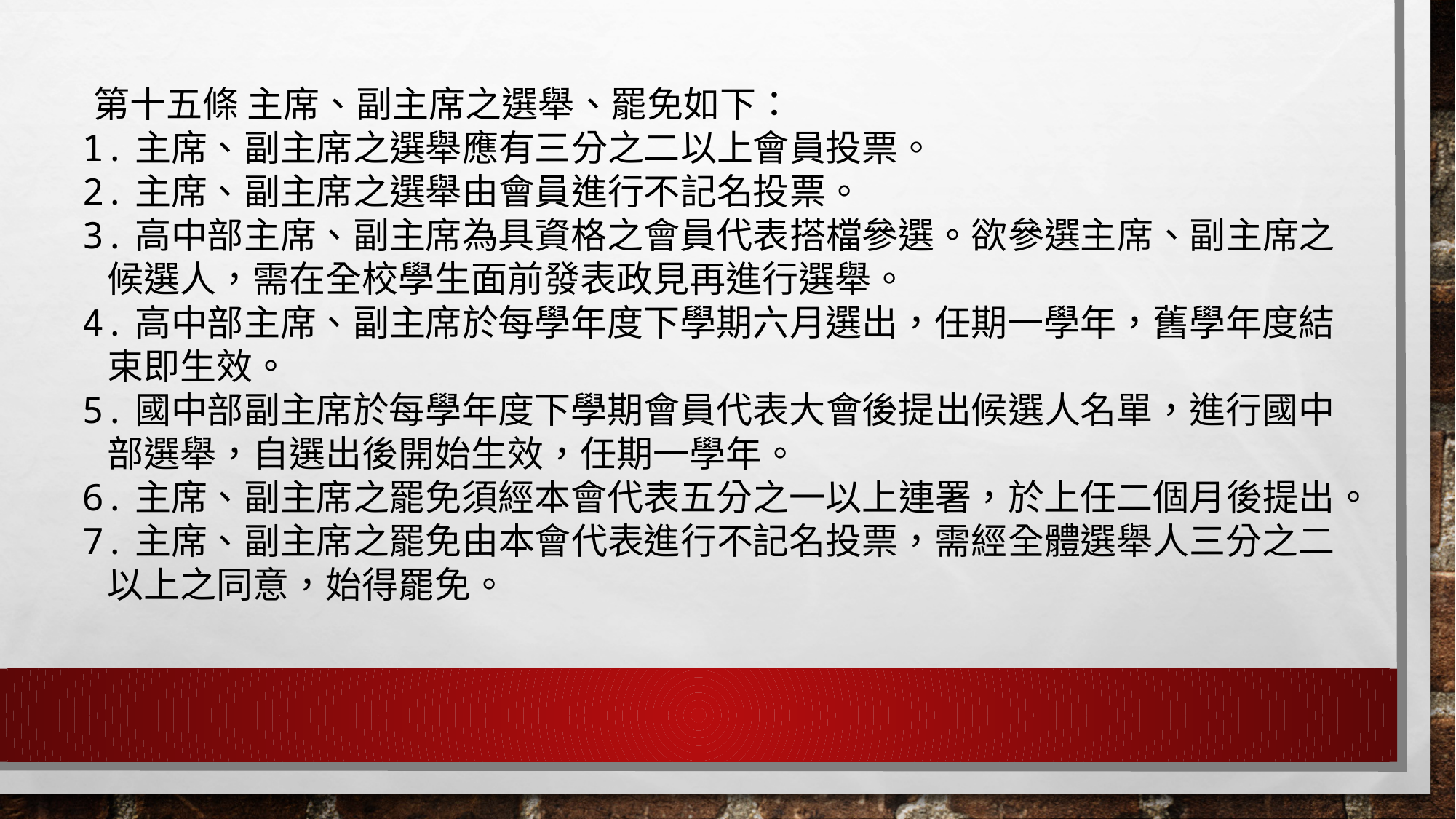

第十五條 主席、副主席之選舉、罷免如下：
1.主席、副主席之選舉應有三分之二以上會員投票。
2.主席、副主席之選舉由會員進行不記名投票。
3.高中部主席、副主席為具資格之會員代表搭檔參選。欲參選主席、副主席之
  候選人，需在全校學生面前發表政見再進行選舉。
4.高中部主席、副主席於每學年度下學期六月選出，任期一學年，舊學年度結
  束即生效。
5.國中部副主席於每學年度下學期會員代表大會後提出候選人名單，進行國中
  部選舉，自選出後開始生效，任期一學年。
6.主席、副主席之罷免須經本會代表五分之一以上連署，於上任二個月後提出。
7.主席、副主席之罷免由本會代表進行不記名投票，需經全體選舉人三分之二
  以上之同意，始得罷免。